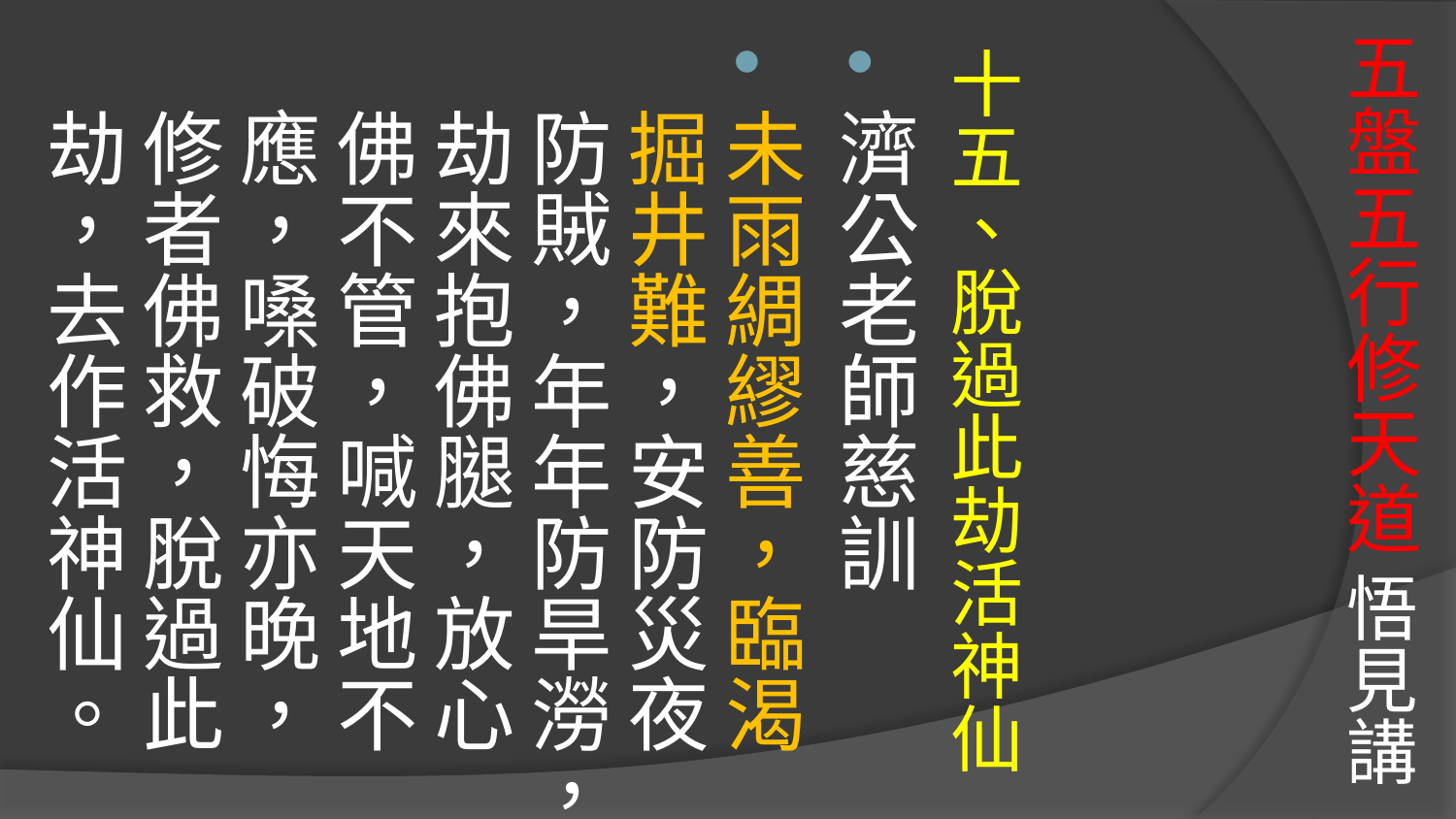

# 五盤五行修天道 悟見講
十五、脫過此劫活神仙
濟公老師慈訓
未雨綢繆善，臨渴掘井難，安防災夜防賊，年年防旱澇，劫來抱佛腿，放心佛不管，喊天地不應，嗓破悔亦晚，修者佛救，脫過此劫，去作活神仙。